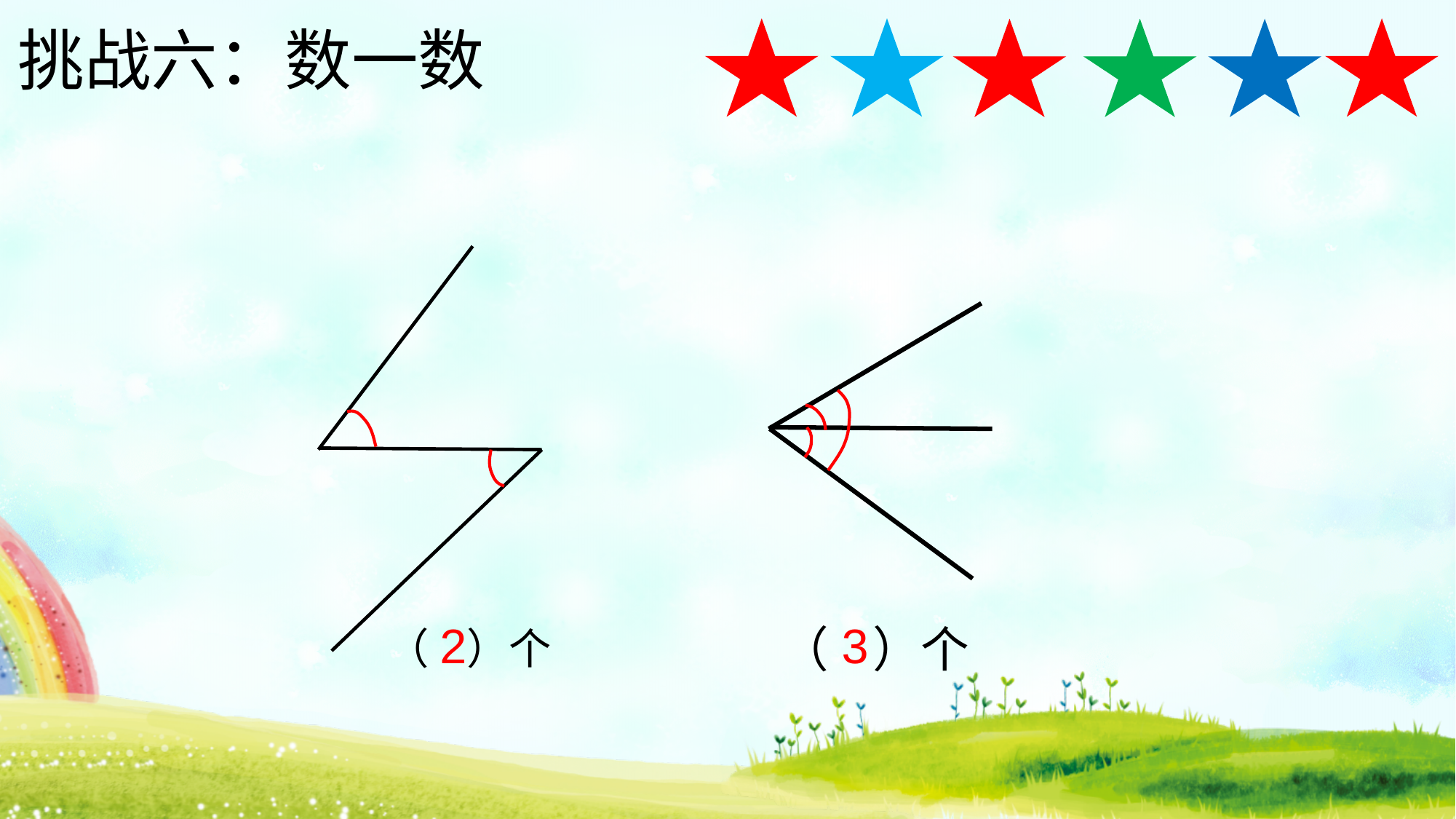

挑战六：数一数

2
3
（    ）个
（    ）个